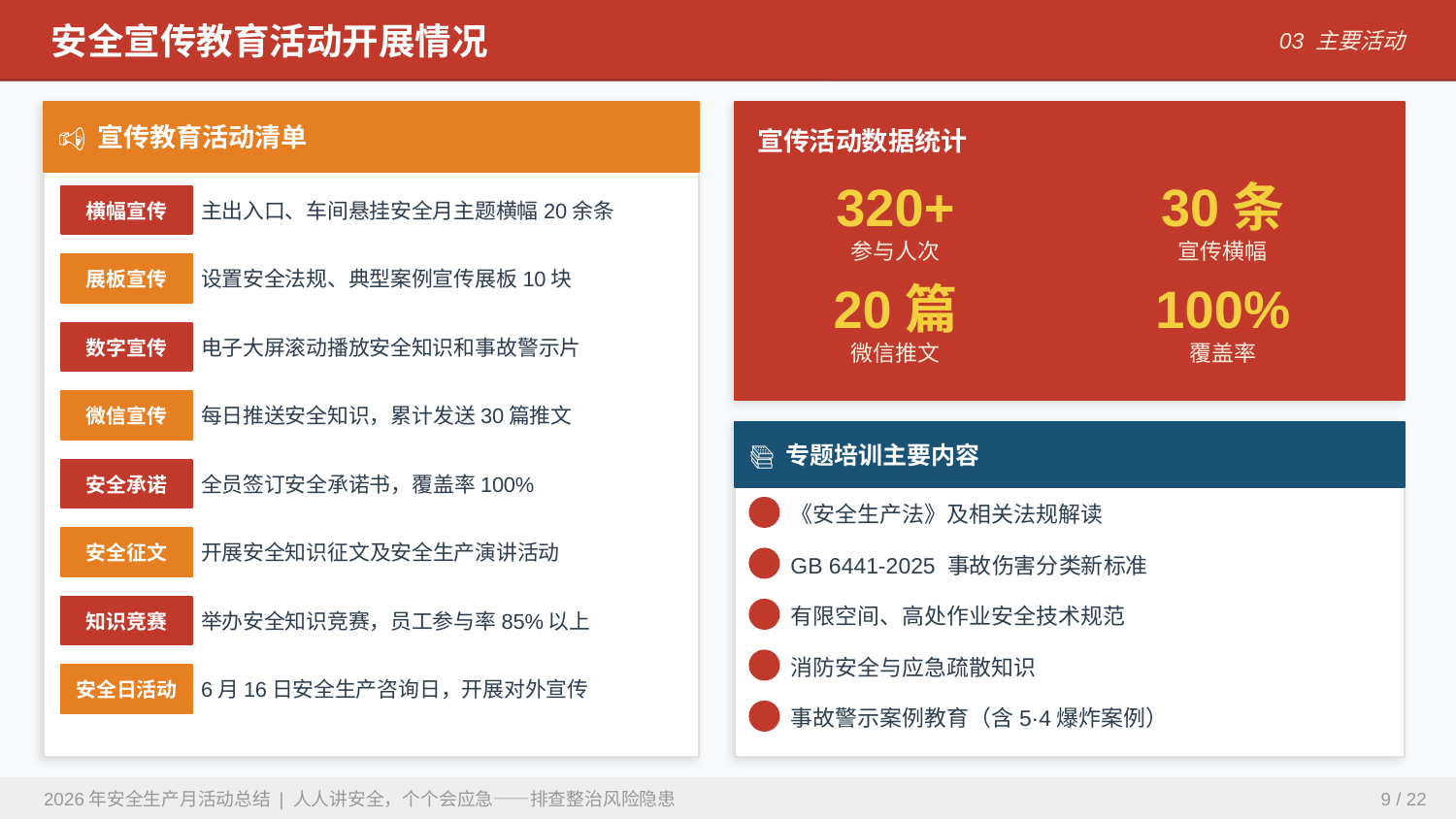

安全宣传教育活动开展情况
03 主要活动

📢 宣传教育活动清单

宣传活动数据统计
320+
30条

横幅宣传
主出入口、车间悬挂安全月主题横幅20余条
参与人次
宣传横幅

展板宣传
设置安全法规、典型案例宣传展板10块
20篇
100%

数字宣传
电子大屏滚动播放安全知识和事故警示片
微信推文
覆盖率

微信宣传
每日推送安全知识，累计发送30篇推文

📚 专题培训主要内容

安全承诺
全员签订安全承诺书，覆盖率100%
《安全生产法》及相关法规解读

安全征文
开展安全知识征文及安全生产演讲活动
GB 6441-2025 事故伤害分类新标准

有限空间、高处作业安全技术规范

知识竞赛
举办安全知识竞赛，员工参与率85%以上

消防安全与应急疏散知识

安全日活动
6月16日安全生产咨询日，开展对外宣传
事故警示案例教育（含5·4爆炸案例）

2026年安全生产月活动总结 | 人人讲安全，个个会应急——排查整治风险隐患
9 / 22